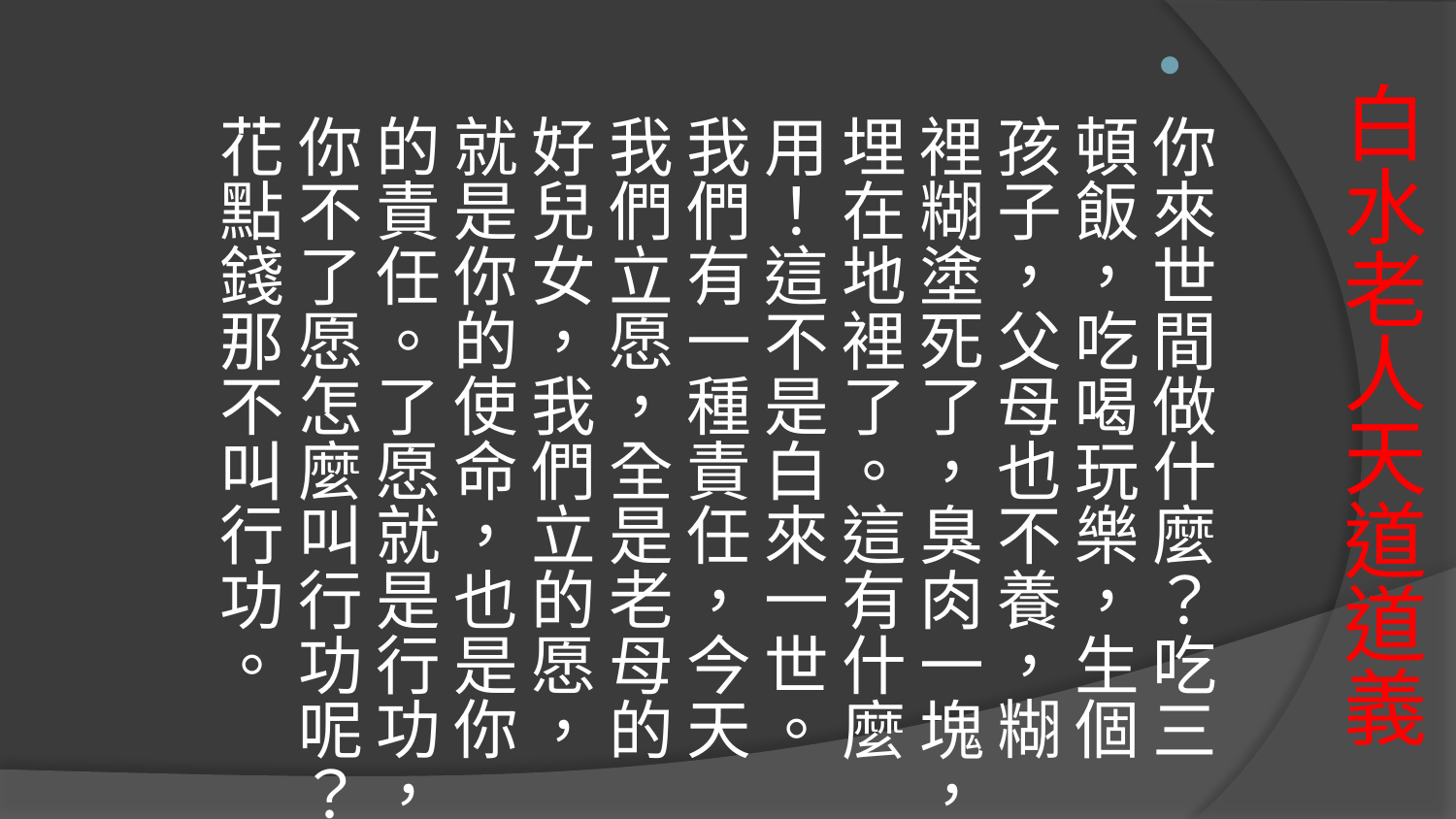

你來世間做什麼？吃三頓飯，吃喝玩樂，生個孩子，父母也不養，糊裡糊塗死了，臭肉一塊，埋在地裡了。這有什麼用！這不是白來一世。我們有一種責任，今天我們立愿，全是老母的好兒女，我們立的愿，就是你的使命，也是你的責任。了愿就是行功，你不了愿怎麼叫行功呢？花點錢那不叫行功。

# 白水老人天道道義